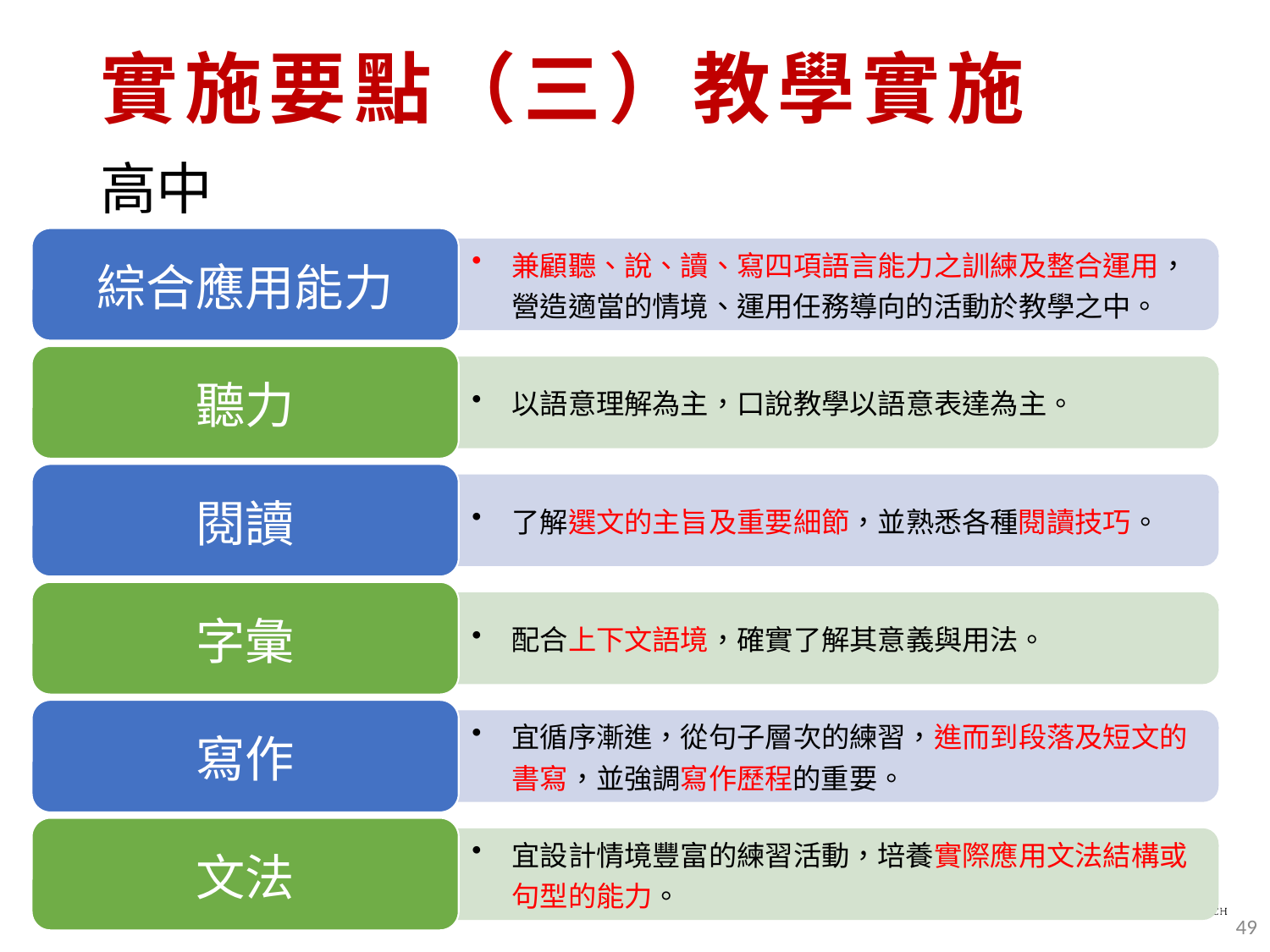

# 實施要點（三）教學實施
高中
綜合應用能力
兼顧聽、說、讀、寫四項語言能力之訓練及整合運用，營造適當的情境、運用任務導向的活動於教學之中。
聽力
以語意理解為主，口說教學以語意表達為主。
閱讀
了解選文的主旨及重要細節，並熟悉各種閱讀技巧。
配合上下文語境，確實了解其意義與用法。
字彙
宜循序漸進，從句子層次的練習，進而到段落及短文的書寫，並強調寫作歷程的重要。
寫作
宜設計情境豐富的練習活動，培養實際應用文法結構或句型的能力。
文法
49